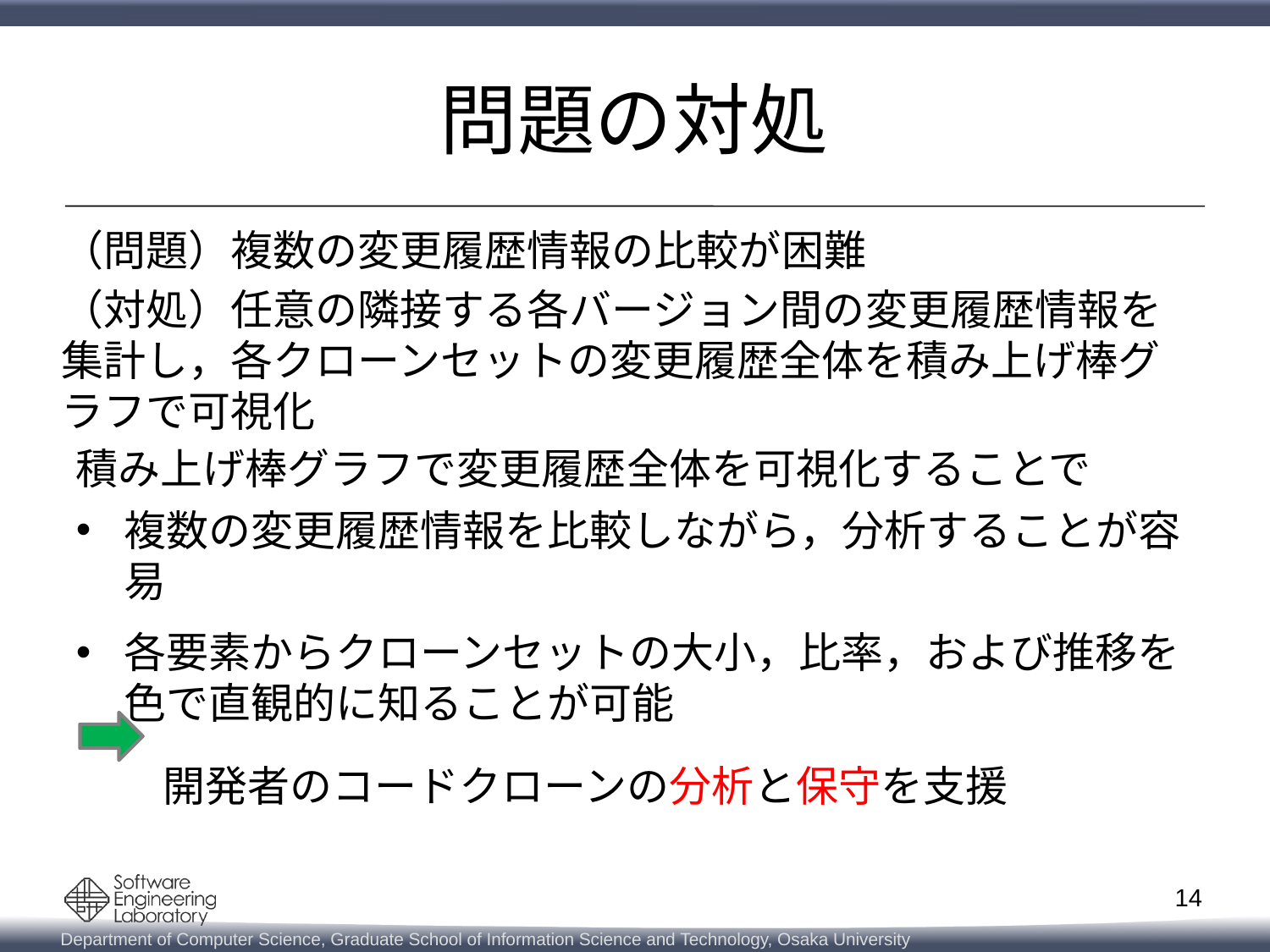

# 問題の対処
（問題）複数の変更履歴情報の比較が困難
（対処）任意の隣接する各バージョン間の変更履歴情報を集計し，各クローンセットの変更履歴全体を積み上げ棒グラフで可視化
積み上げ棒グラフで変更履歴全体を可視化することで
複数の変更履歴情報を比較しながら，分析することが容易
各要素からクローンセットの大小，比率，および推移を色で直観的に知ることが可能

開発者のコードクローンの分析と保守を支援

14